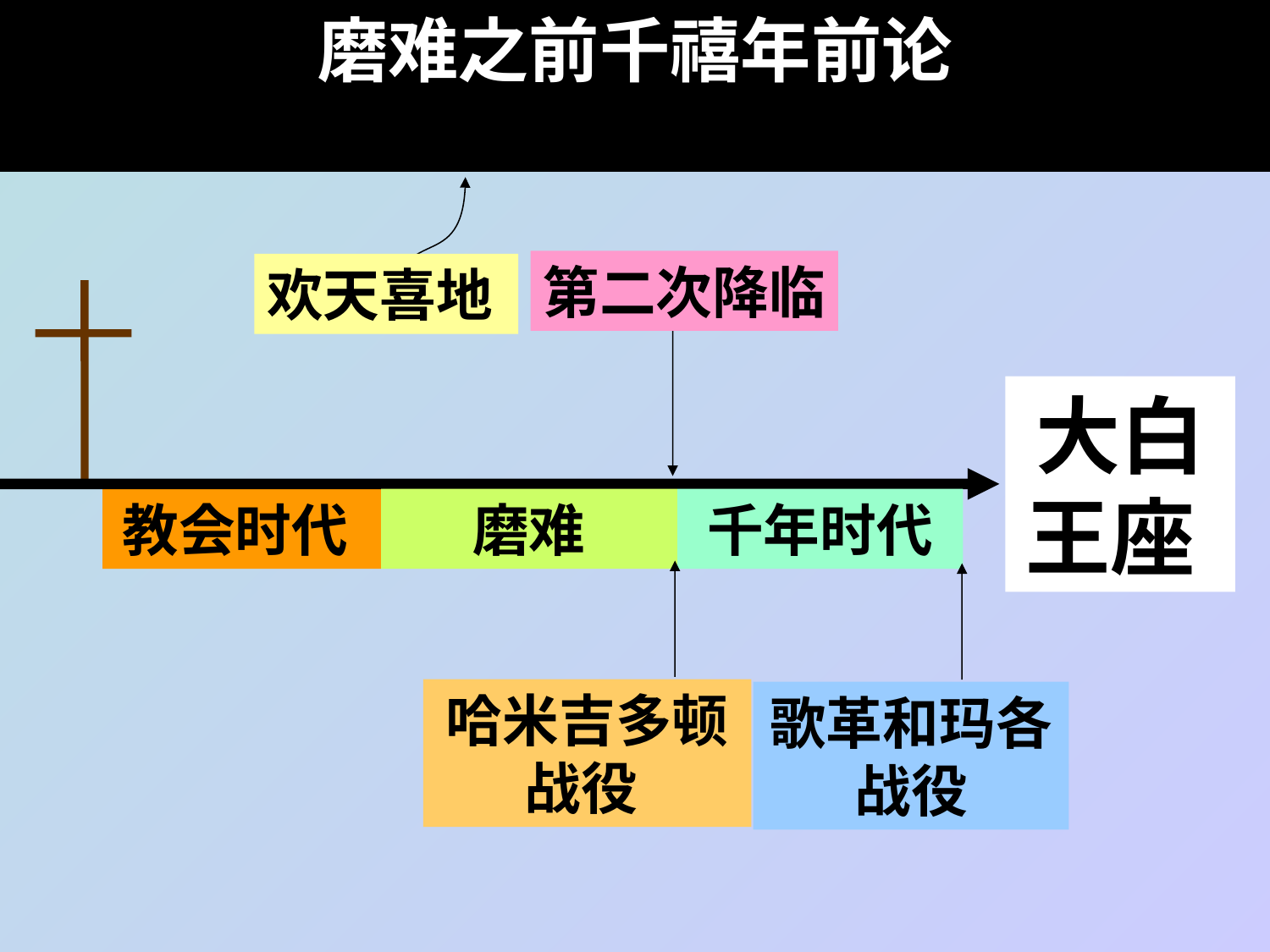

# 磨难之前千禧年前论
第二次降临
欢天喜地

大白王座

教会时代
磨难
千年时代

哈米吉多顿战役
歌革和玛各战役